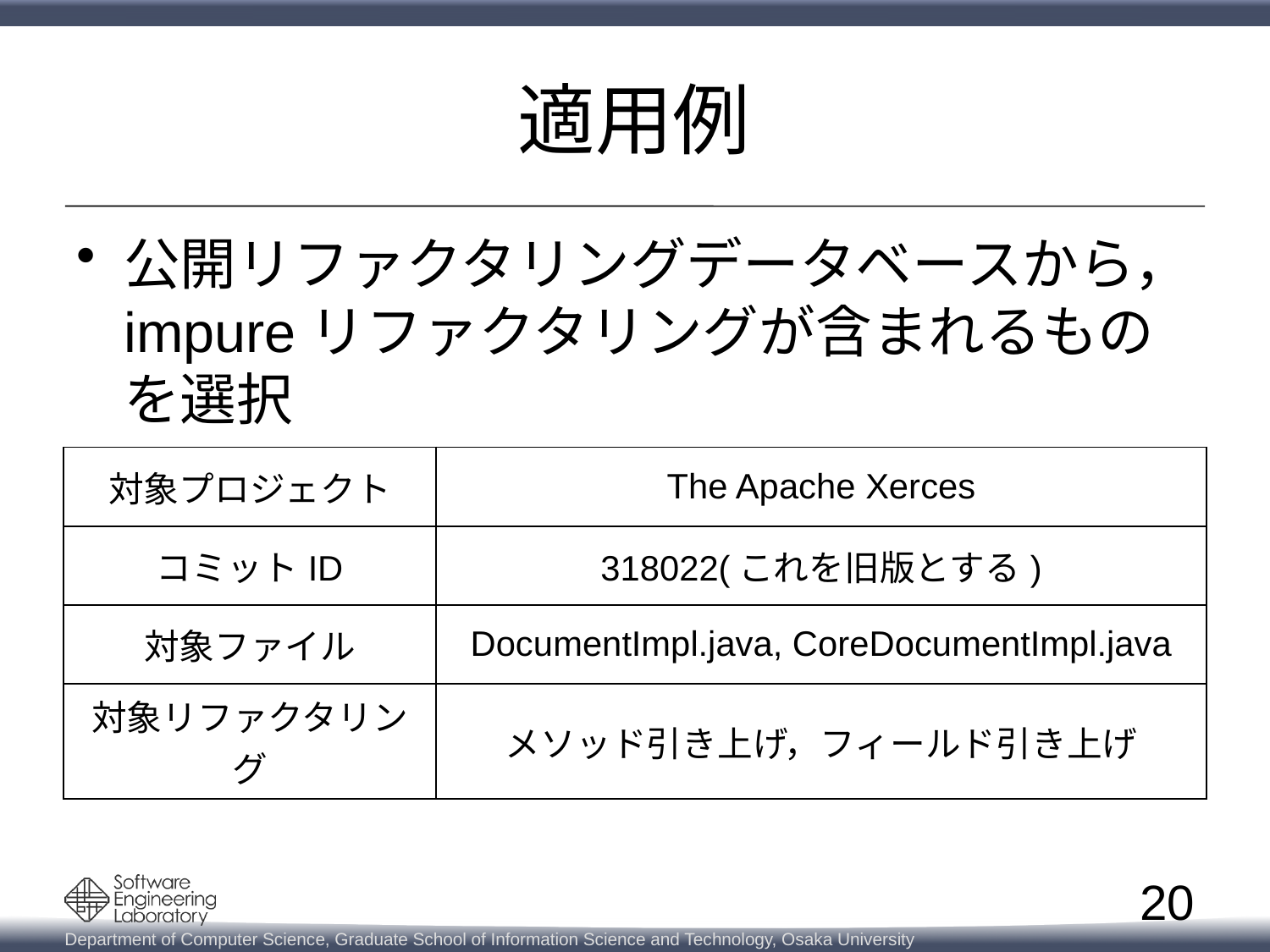

# 適用例
公開リファクタリングデータベースから，impureリファクタリングが含まれるものを選択
| 対象プロジェクト | The Apache Xerces |
| --- | --- |
| コミットID | 318022(これを旧版とする) |
| 対象ファイル | DocumentImpl.java, CoreDocumentImpl.java |
| 対象リファクタリング | メソッド引き上げ，フィールド引き上げ |
20